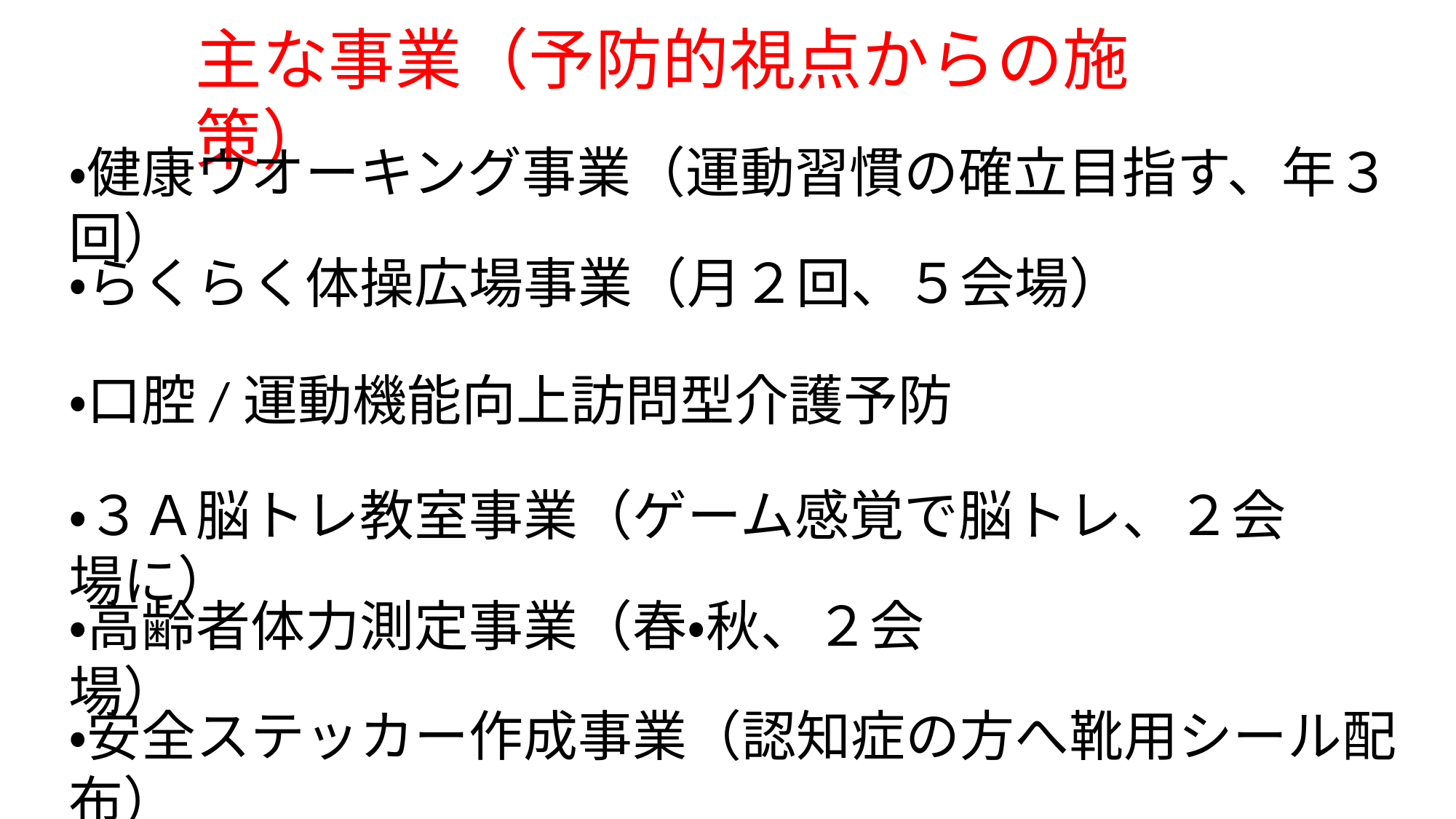

主な事業（予防的視点からの施策）
・健康ウオーキング事業（運動習慣の確立目指す、年３回）
・らくらく体操広場事業（月２回、５会場）
・口腔/運動機能向上訪問型介護予防
・３Ａ脳トレ教室事業（ゲーム感覚で脳トレ、２会場に）
・高齢者体力測定事業（春・秋、２会場）
・安全ステッカー作成事業（認知症の方へ靴用シール配布）